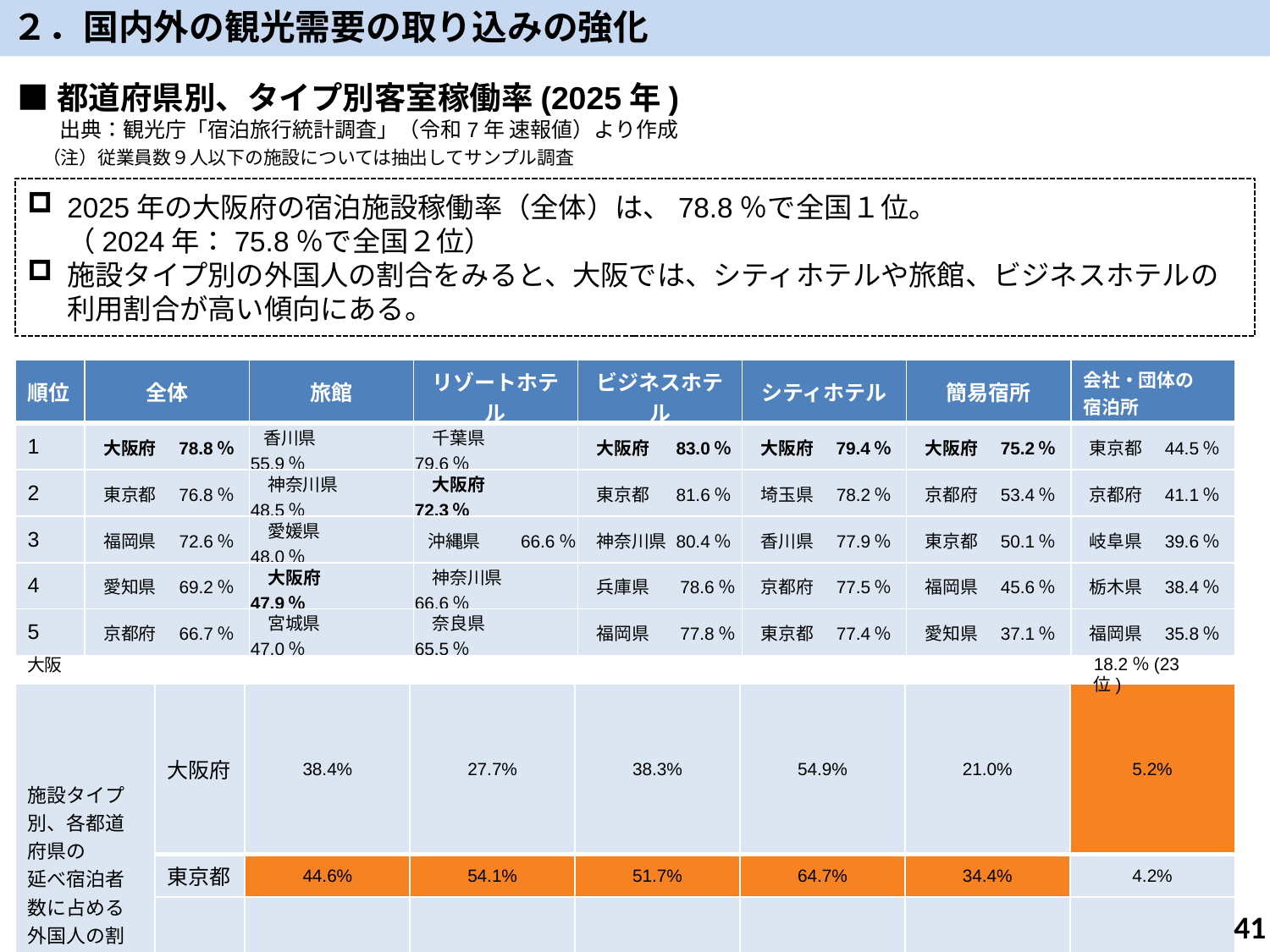

２．国内外の観光需要の取り込みの強化
■都道府県別、タイプ別客室稼働率(2025年)
　　出典：観光庁「宿泊旅行統計調査」（令和7年 速報値）より作成
（注）従業員数９人以下の施設については抽出してサンプル調査
2025年の大阪府の宿泊施設稼働率（全体）は、78.8％で全国１位。
（2024年：75.8％で全国２位）
施設タイプ別の外国人の割合をみると、大阪では、シティホテルや旅館、ビジネスホテルの利用割合が高い傾向にある。
| 順位 | 全体 | 旅館 | リゾートホテル | ビジネスホテル | シティホテル | 簡易宿所 | 会社・団体の 宿泊所 |
| --- | --- | --- | --- | --- | --- | --- | --- |
| 1 | 大阪府　78.8％ | 香川県 　　55.9％ | 千葉県　　79.6％ | 大阪府　 83.0％ | 大阪府　79.4％ | 大阪府　75.2％ | 東京都　44.5％ |
| 2 | 東京都　76.8％ | 神奈川県　48.5％ | 大阪府　　72.3％ | 東京都　 81.6％ | 埼玉県　78.2％ | 京都府　53.4％ | 京都府　41.1％ |
| 3 | 福岡県　72.6％ | 愛媛県　 　48.0％ | 沖縄県　　66.6％ | 神奈川県 80.4％ | 香川県　77.9％ | 東京都　50.1％ | 岐阜県　39.6％ |
| 4 | 愛知県　69.2％ | 大阪府　 　47.9％ | 神奈川県　66.6％ | 兵庫県　 78.6％ | 京都府　77.5％ | 福岡県　45.6％ | 栃木県　38.4％ |
| 5 | 京都府　66.7％ | 宮城県　 　47.0％ | 奈良県　　 65.5％ | 福岡県　 77.8％ | 東京都　77.4％ | 愛知県　37.1％ | 福岡県　35.8％ |
18.2％(23位)
大阪
| 施設タイプ別、各都道府県の 延べ宿泊者数に占める 外国人の割合 | 大阪府 | 38.4% | 27.7% | 38.3% | 54.9% | 21.0% | 5.2% |
| --- | --- | --- | --- | --- | --- | --- | --- |
|  | 東京都 | 44.6% | 54.1% | 51.7% | 64.7% | 34.4% | 4.2% |
|  | 愛知県 | 11.2% | 3.5% | 20.3% | 31.0% | 7.2% | 0.7% |
※旅館：和式の構造及び設備を主とする施設を設け、宿泊料を受けて、人を宿泊させるもの
　ホテル：洋式の構造及び設備を主とする施設を設け、宿泊料を受けて、人を宿泊させるもの
　　①リゾートホテル：ホテルのうち、行楽地や保養地に建てられた、主に観光客を対象とするもの
　　②ビジネスホテル：ホテルのうち、主に出張ビジネスマンを対象とするもの
　　③シティホテル　：ホテルのうち、リゾートホテル、ビジネスホテル以外の都市部に立地するもの
41